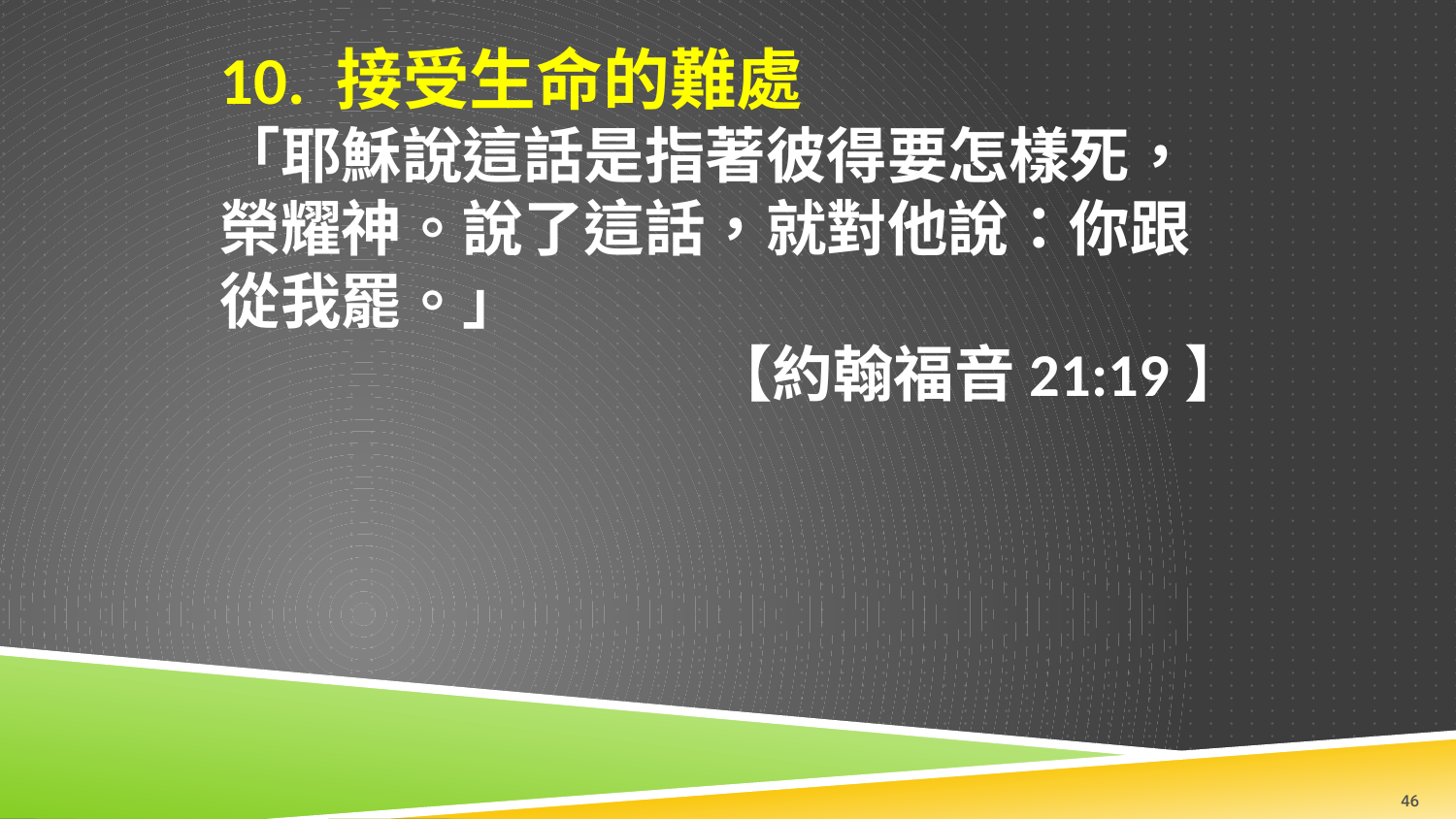

10. 接受生命的難處
「耶穌說這話是指著彼得要怎樣死，榮耀神。說了這話，就對他說：你跟從我罷。」
			【約翰福音21:19】
46